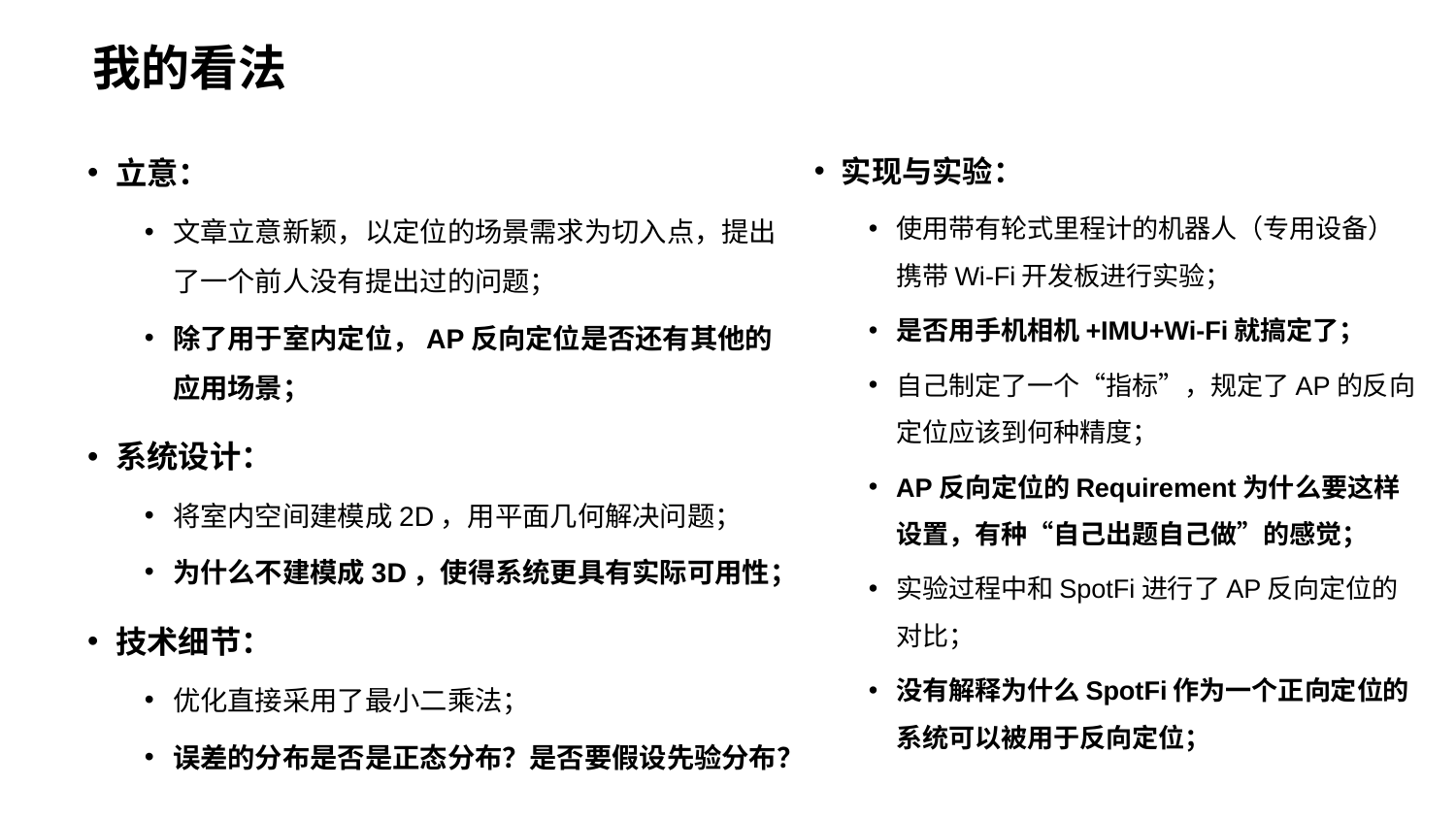

# 我的看法
立意：
文章立意新颖，以定位的场景需求为切入点，提出了一个前人没有提出过的问题；
除了用于室内定位，AP反向定位是否还有其他的应用场景；
系统设计：
将室内空间建模成2D，用平面几何解决问题；
为什么不建模成3D，使得系统更具有实际可用性；
技术细节：
优化直接采用了最小二乘法；
误差的分布是否是正态分布？是否要假设先验分布？
实现与实验：
使用带有轮式里程计的机器人（专用设备）携带Wi-Fi开发板进行实验；
是否用手机相机+IMU+Wi-Fi就搞定了；
自己制定了一个“指标”，规定了AP的反向定位应该到何种精度；
AP反向定位的Requirement为什么要这样设置，有种“自己出题自己做”的感觉；
实验过程中和SpotFi进行了AP反向定位的对比；
没有解释为什么SpotFi作为一个正向定位的系统可以被用于反向定位；